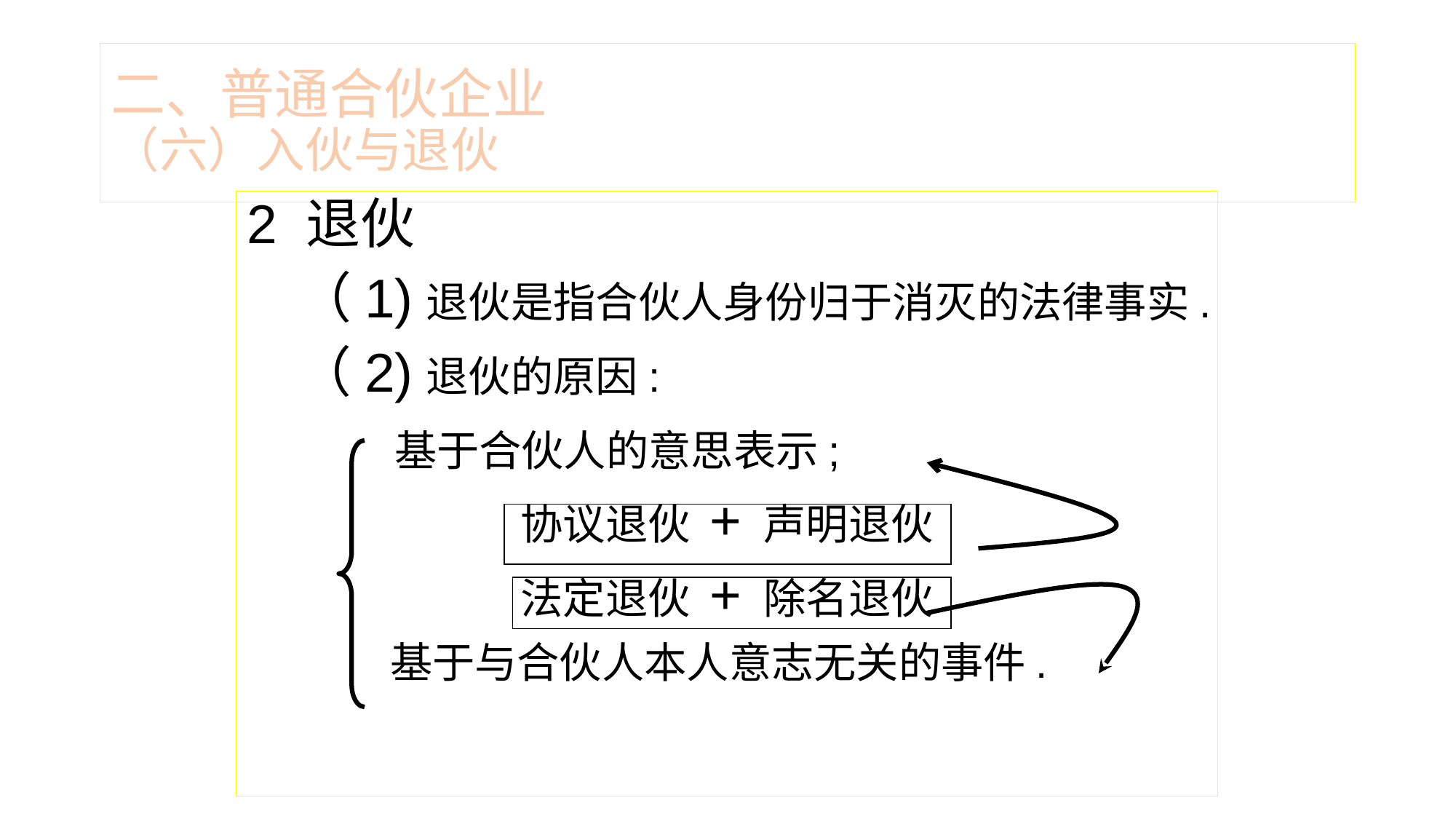

# 二、普通合伙企业 （六）入伙与退伙
2 退伙
   （1)退伙是指合伙人身份归于消灭的法律事实.
   （2)退伙的原因:
           基于合伙人的意思表示;
协议退伙 + 声明退伙
法定退伙 + 除名退伙
              基于与合伙人本人意志无关的事件.